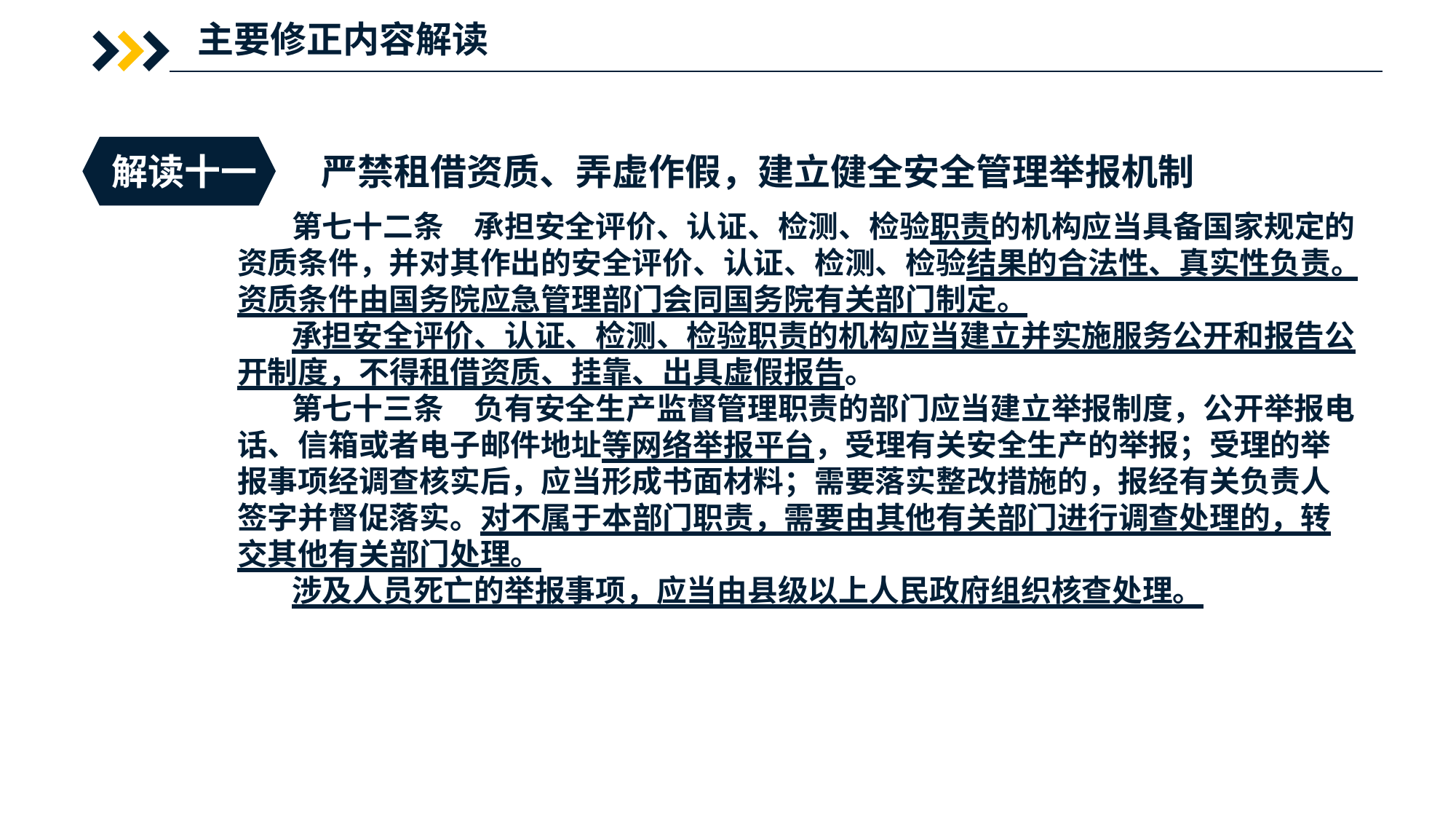

主要修正内容解读

解读十一
 严禁租借资质、弄虚作假，建立健全安全管理举报机制
第七十二条　承担安全评价、认证、检测、检验职责的机构应当具备国家规定的资质条件，并对其作出的安全评价、认证、检测、检验结果的合法性、真实性负责。资质条件由国务院应急管理部门会同国务院有关部门制定。
承担安全评价、认证、检测、检验职责的机构应当建立并实施服务公开和报告公开制度，不得租借资质、挂靠、出具虚假报告。
第七十三条　负有安全生产监督管理职责的部门应当建立举报制度，公开举报电话、信箱或者电子邮件地址等网络举报平台，受理有关安全生产的举报；受理的举报事项经调查核实后，应当形成书面材料；需要落实整改措施的，报经有关负责人签字并督促落实。对不属于本部门职责，需要由其他有关部门进行调查处理的，转交其他有关部门处理。
涉及人员死亡的举报事项，应当由县级以上人民政府组织核查处理。